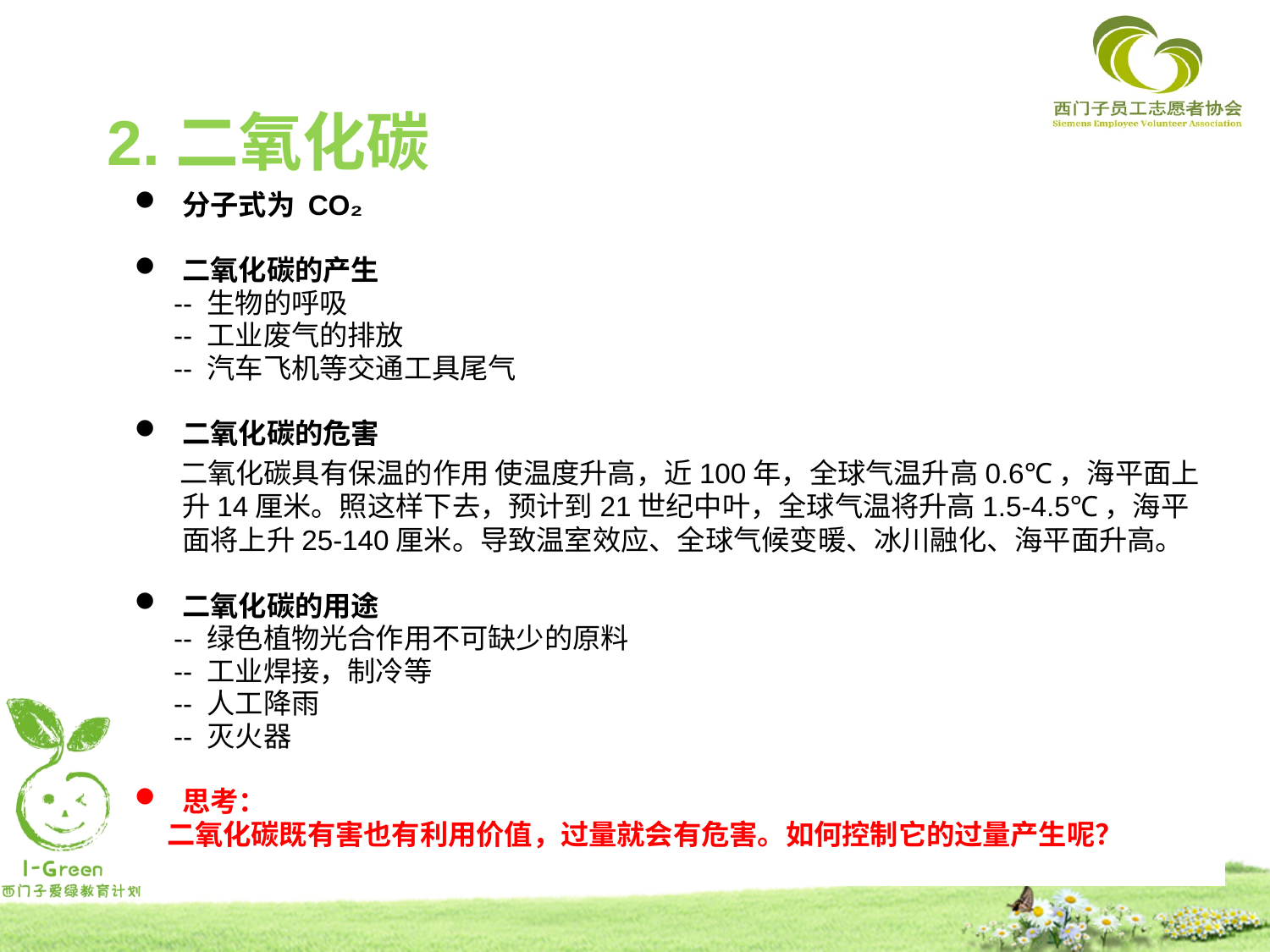

2.二氧化碳
分子式为 CO₂

二氧化碳的产生
     -- 生物的呼吸
     -- 工业废气的排放
     -- 汽车飞机等交通工具尾气

二氧化碳的危害
      二氧化碳具有保温的作用 使温度升高，近100年，全球气温升高0.6℃，海平面上升14厘米。照这样下去，预计到21世纪中叶，全球气温将升高1.5-4.5℃，海平面将上升25-140厘米。导致温室效应、全球气候变暖、冰川融化、海平面升高。

二氧化碳的用途
     -- 绿色植物光合作用不可缺少的原料
     -- 工业焊接，制冷等
     -- 人工降雨
     -- 灭火器

思考：
    二氧化碳既有害也有利用价值，过量就会有危害。如何控制它的过量产生呢？